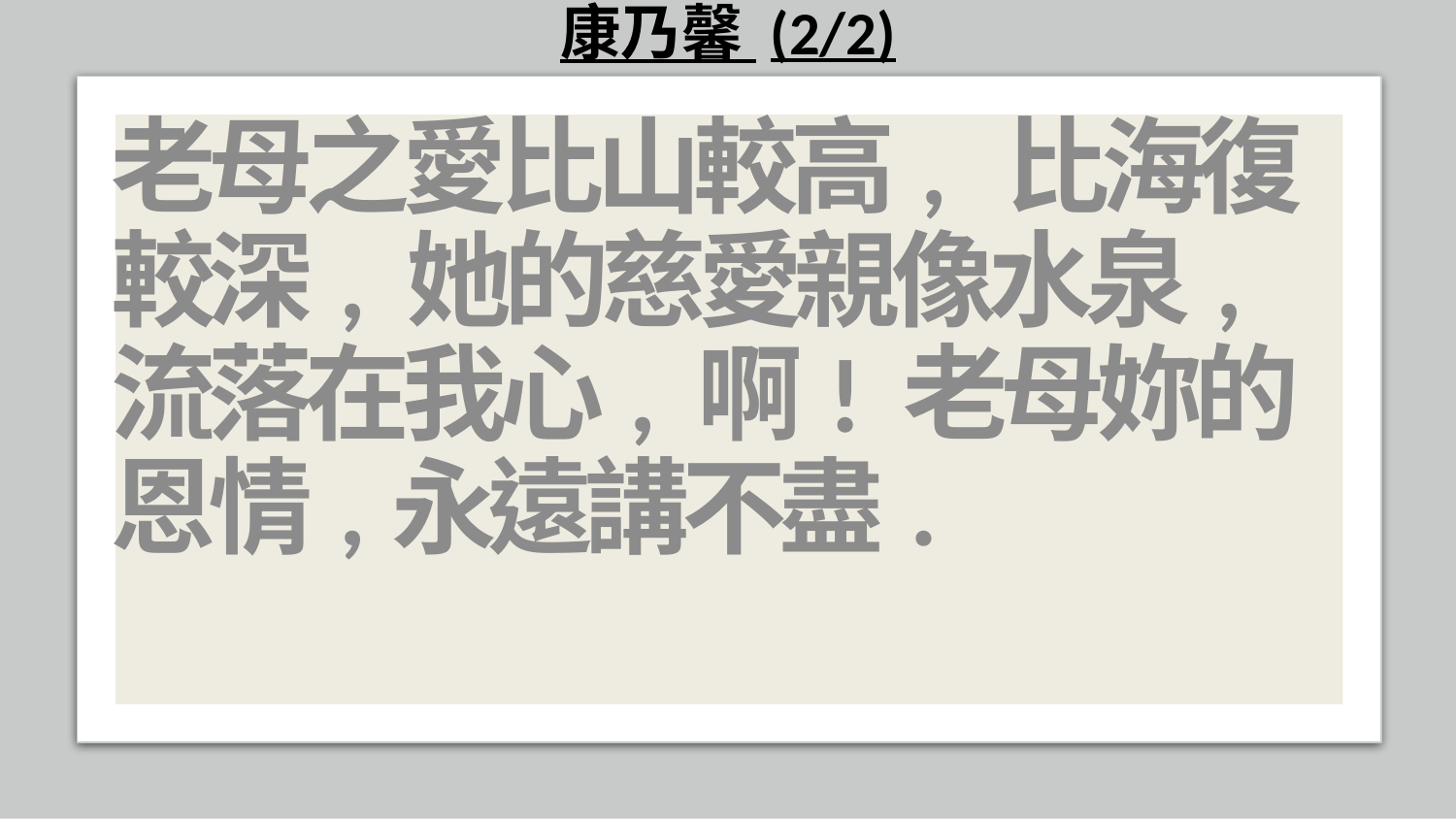

# 康乃馨 (2/2)

老母之愛比山較高,  比海復較深, 她的慈愛親像水泉, 流落在我心, 啊! 老母妳的恩情,永遠講不盡.